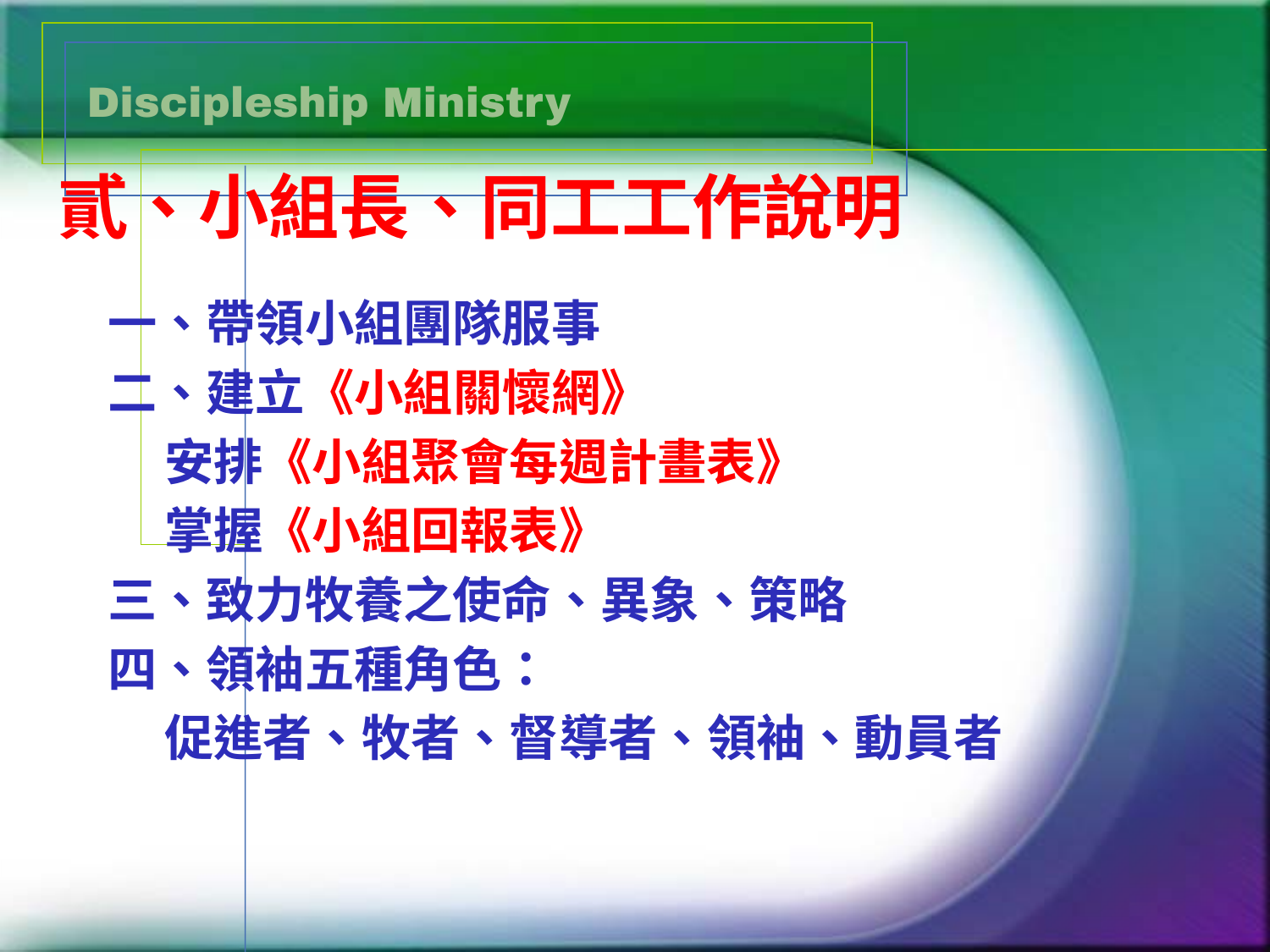

# Discipleship Ministry
貳、小組長、同工工作說明
一、帶領小組團隊服事
二、建立《小組關懷網》
    安排《小組聚會每週計畫表》
    掌握《小組回報表》
三、致力牧養之使命、異象、策略
四、領袖五種角色：
    促進者、牧者、督導者、領袖、動員者